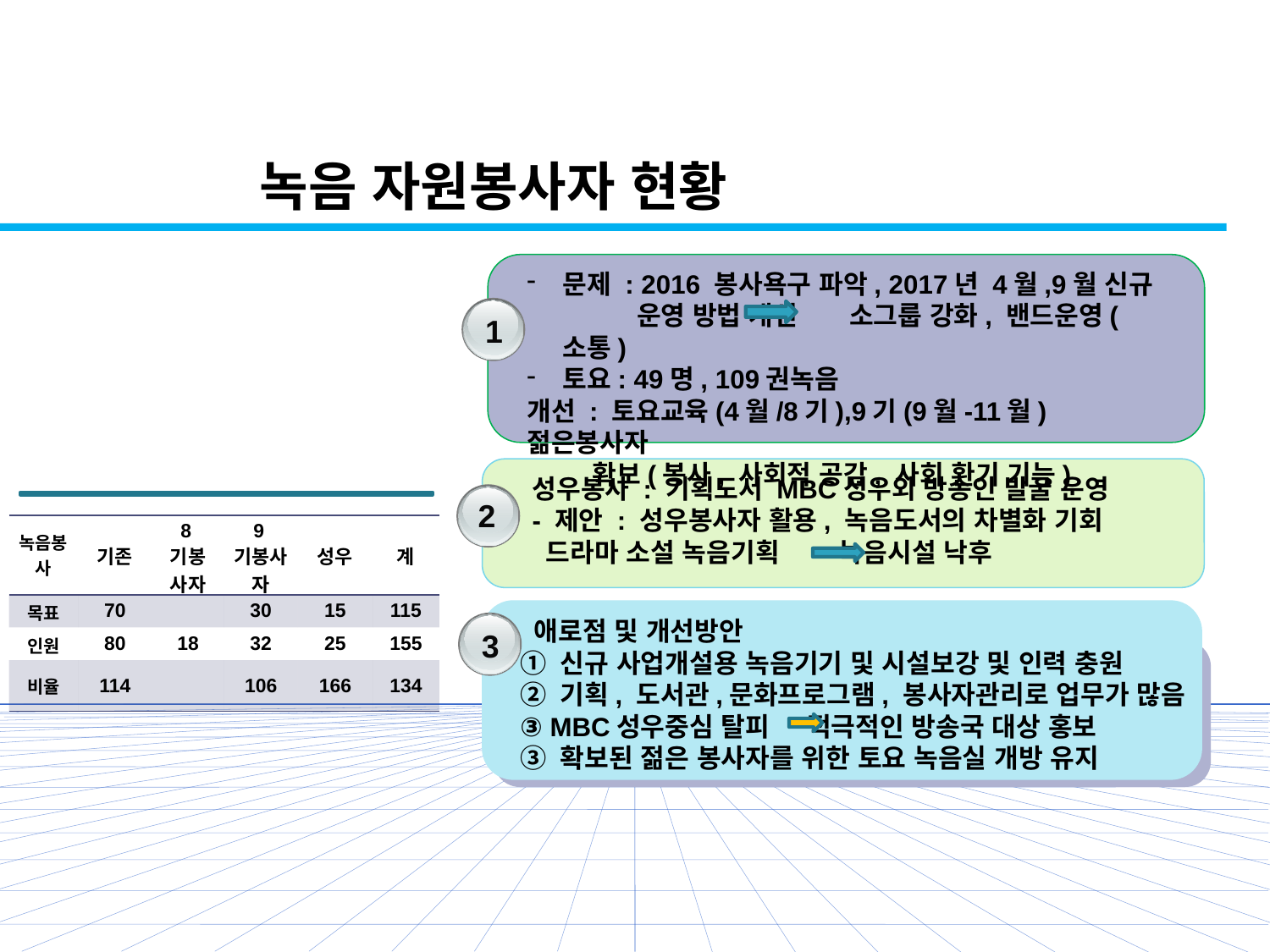

녹음 자원봉사자 현황

문제 : 2016 봉사욕구 파악, 2017년 4월,9월 신규           운영 방법 개선       소그룹 강화, 밴드운영(소통)
토요: 49명, 109권녹음
개선 : 토요교육(4월/8기),9기(9월-11월) 젊은봉사자
        확보(봉사, 사회적 공감, 사회 환기 기능)

1

성우봉사 : 기획도서 MBC성우외 방송인 발굴 운영
- 제안 : 성우봉사자 활용, 녹음도서의 차별화 기회
 드라마 소설 녹음기획        녹음시설 낙후

2

| 녹음봉사 | 기존 | 8기봉사자 | 9기봉사자 | 성우 | 계 |
| --- | --- | --- | --- | --- | --- |
| 목표 | 70 |  | 30 | 15 | 115 |
| 인원 | 80 | 18 | 32 | 25 | 155 |
| 비율 | 114 |  | 106 | 166 | 134 |

 애로점 및 개선방안
① 신규 사업개설용 녹음기기 및 시설보강 및 인력 충원
② 기획, 도서관,문화프로그램, 봉사자관리로 업무가 많음
③ MBC성우중심 탈피     적극적인 방송국 대상 홍보
③ 확보된 젊은 봉사자를 위한 토요 녹음실 개방 유지

3

Picture description
Picture description
사업배경/목적 적합성: